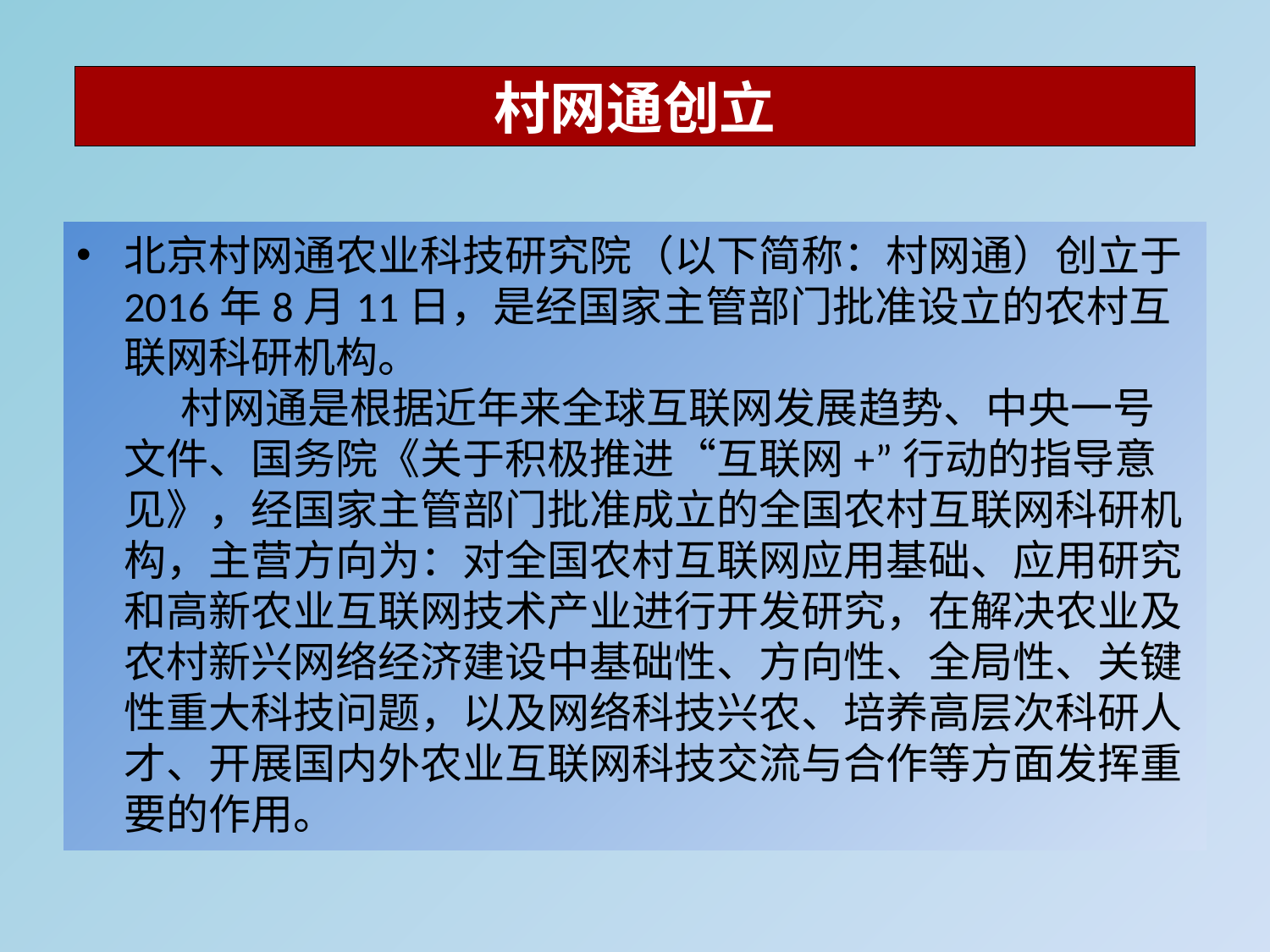

# 村网通创立
北京村网通农业科技研究院（以下简称：村网通）创立于2016年8月11日，是经国家主管部门批准设立的农村互联网科研机构。
      村网通是根据近年来全球互联网发展趋势、中央一号文件、国务院《关于积极推进“互联网+”行动的指导意见》，经国家主管部门批准成立的全国农村互联网科研机构，主营方向为：对全国农村互联网应用基础、应用研究和高新农业互联网技术产业进行开发研究，在解决农业及农村新兴网络经济建设中基础性、方向性、全局性、关键性重大科技问题，以及网络科技兴农、培养高层次科研人才、开展国内外农业互联网科技交流与合作等方面发挥重要的作用。